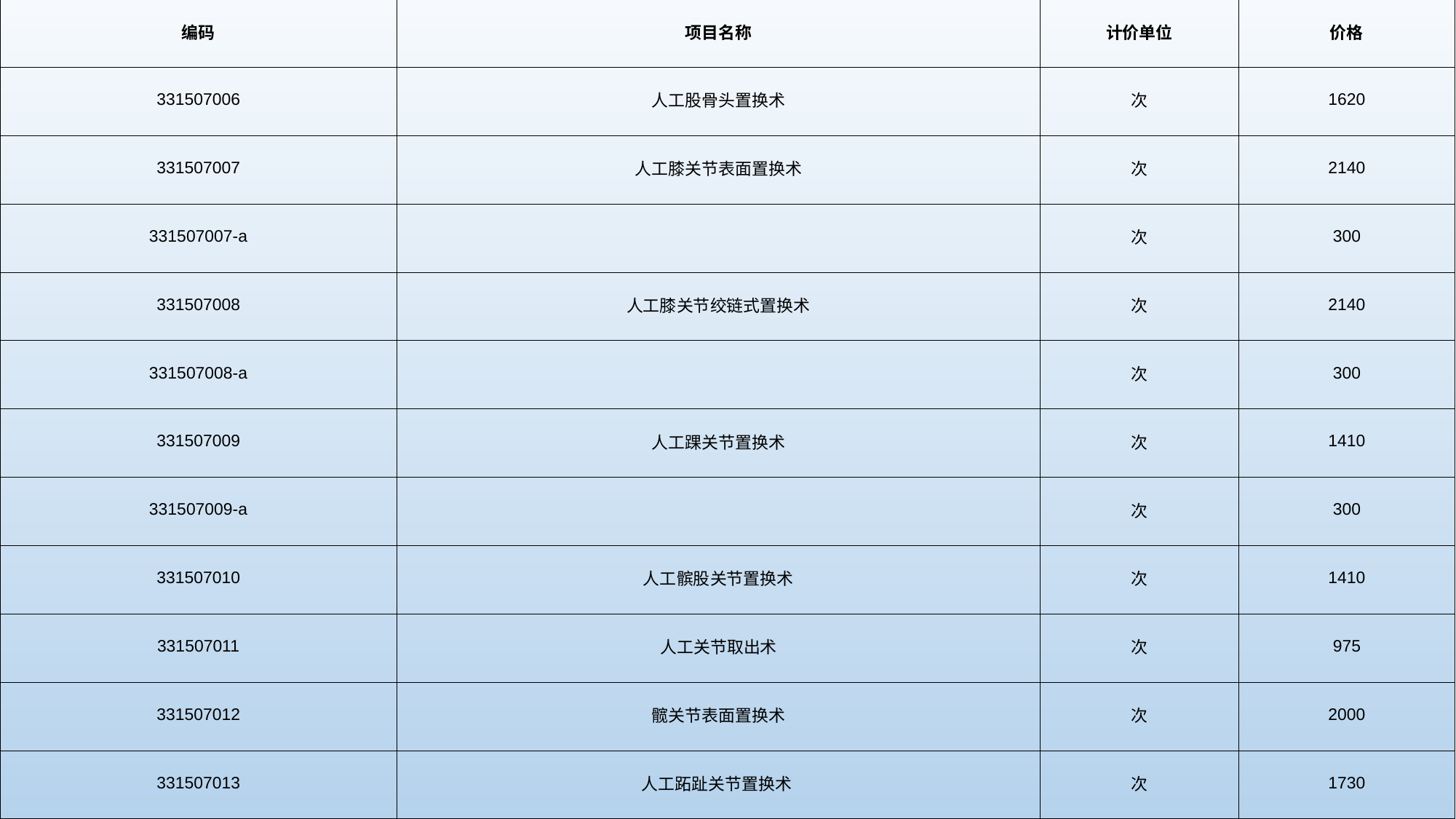

| 编码 | 项目名称 | 计价单位 | 价格 |
| --- | --- | --- | --- |
| 331507006 | 人工股骨头置换术 | 次 | 1620 |
| 331507007 | 人工膝关节表面置换术 | 次 | 2140 |
| 331507007-a |  | 次 | 300 |
| 331507008 | 人工膝关节绞链式置换术 | 次 | 2140 |
| 331507008-a |  | 次 | 300 |
| 331507009 | 人工踝关节置换术 | 次 | 1410 |
| 331507009-a |  | 次 | 300 |
| 331507010 | 人工髌股关节置换术 | 次 | 1410 |
| 331507011 | 人工关节取出术 | 次 | 975 |
| 331507012 | 髋关节表面置换术 | 次 | 2000 |
| 331507013 | 人工跖趾关节置换术 | 次 | 1730 |